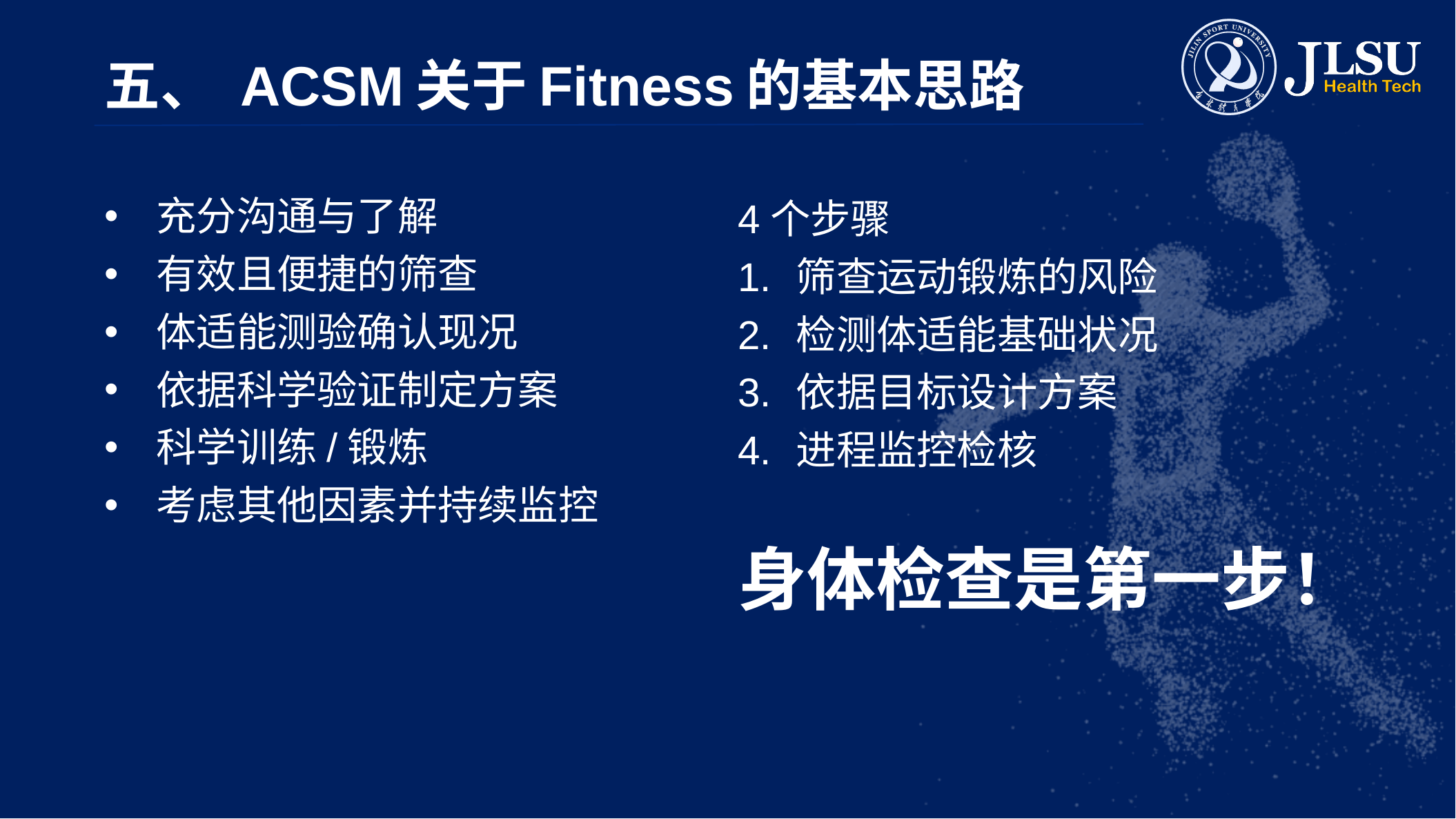

# 五、 ACSM关于Fitness的基本思路
充分沟通与了解
有效且便捷的筛查
体适能测验确认现况
依据科学验证制定方案
科学训练/锻炼
考虑其他因素并持续监控
4个步骤
筛查运动锻炼的风险
检测体适能基础状况
依据目标设计方案
进程监控检核

身体检查是第一步！